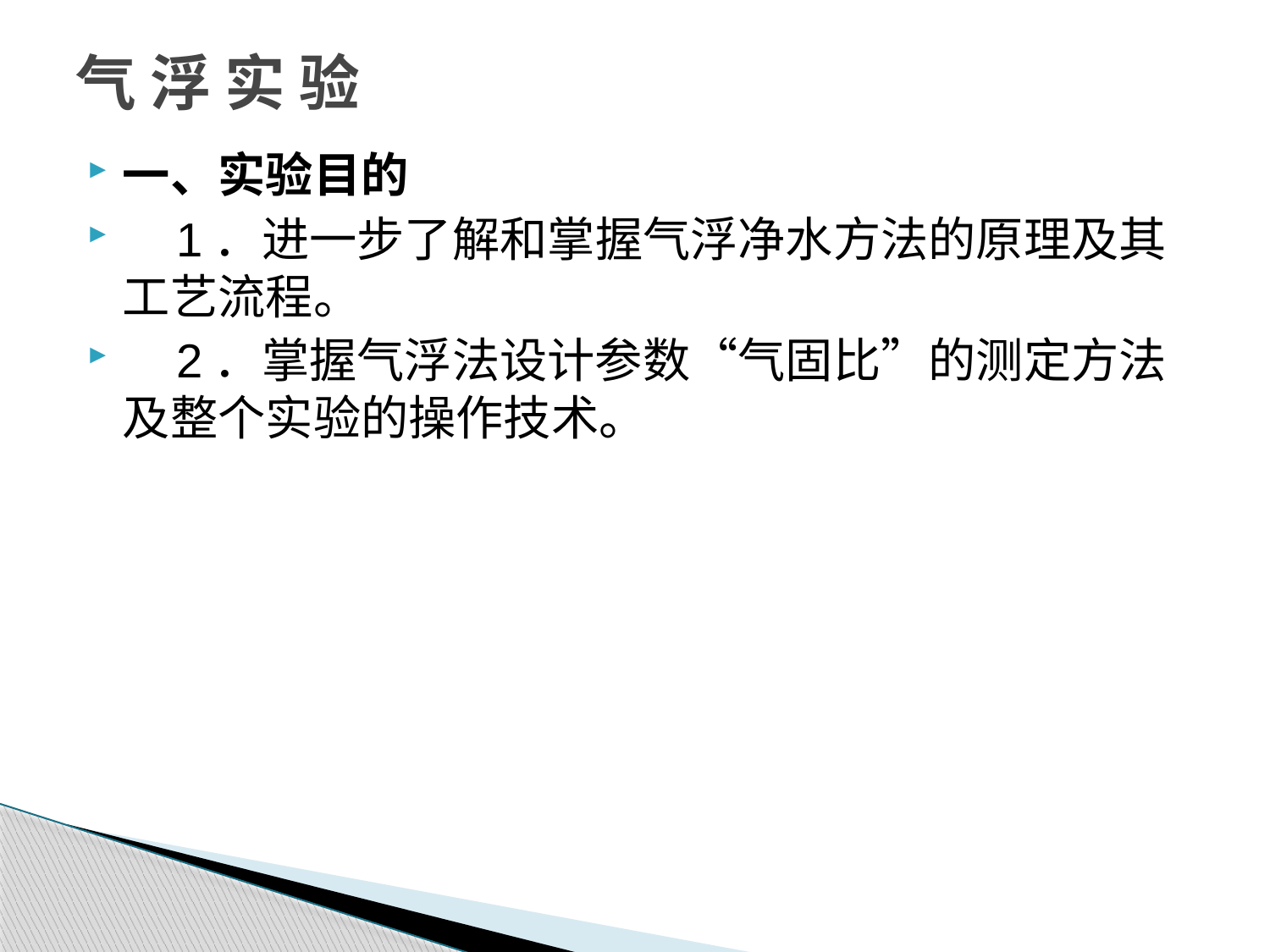

# 气 浮 实 验
一、实验目的
    1．进一步了解和掌握气浮净水方法的原理及其工艺流程。
    2．掌握气浮法设计参数“气固比”的测定方法及整个实验的操作技术。